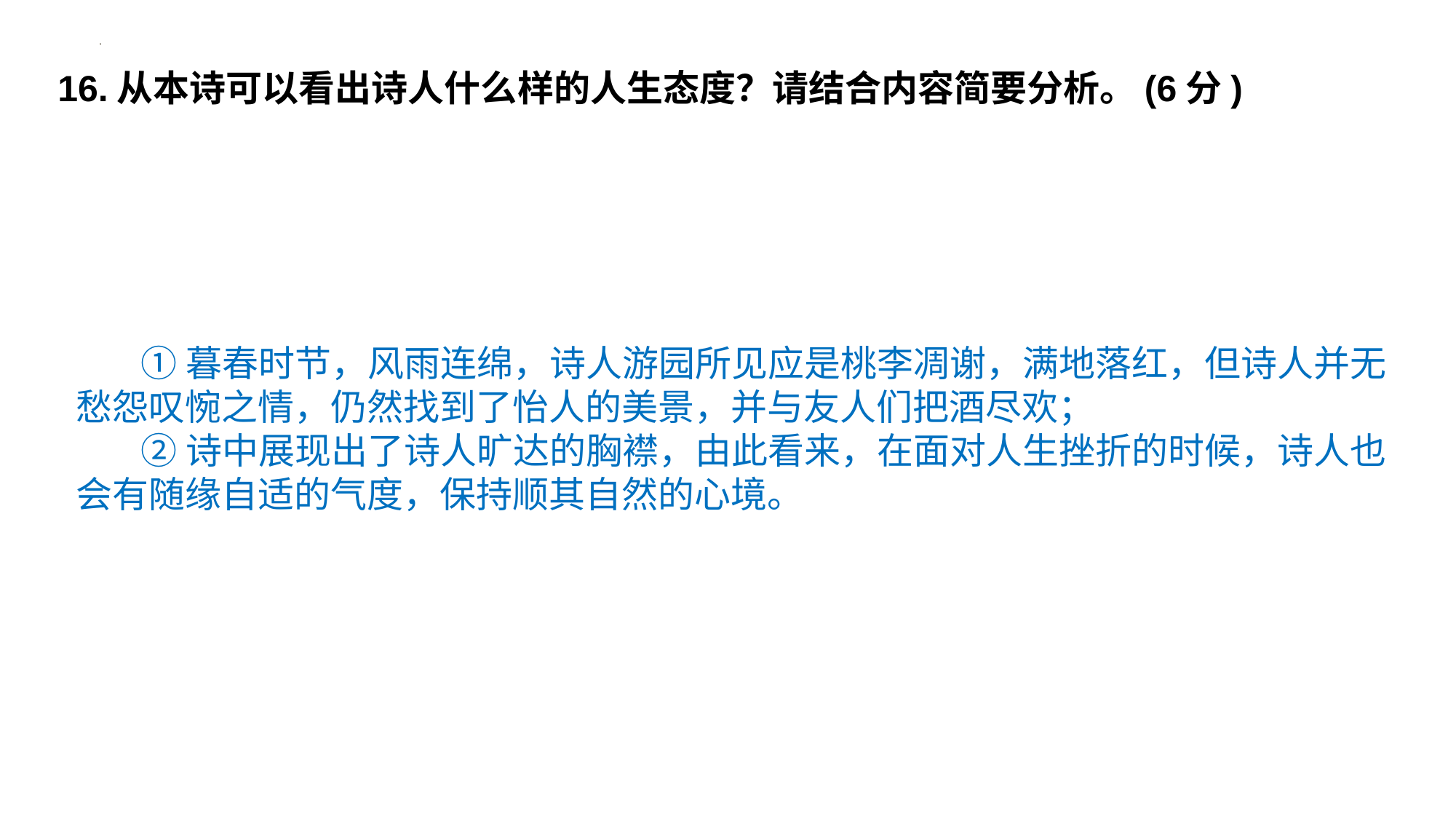

16.从本诗可以看出诗人什么样的人生态度？请结合内容简要分析。(6分)
    ①暮春时节，风雨连绵，诗人游园所见应是桃李凋谢，满地落红，但诗人并无愁怨叹惋之情，仍然找到了怡人的美景，并与友人们把酒尽欢；
    ②诗中展现出了诗人旷达的胸襟，由此看来，在面对人生挫折的时候，诗人也会有随缘自适的气度，保持顺其自然的心境。